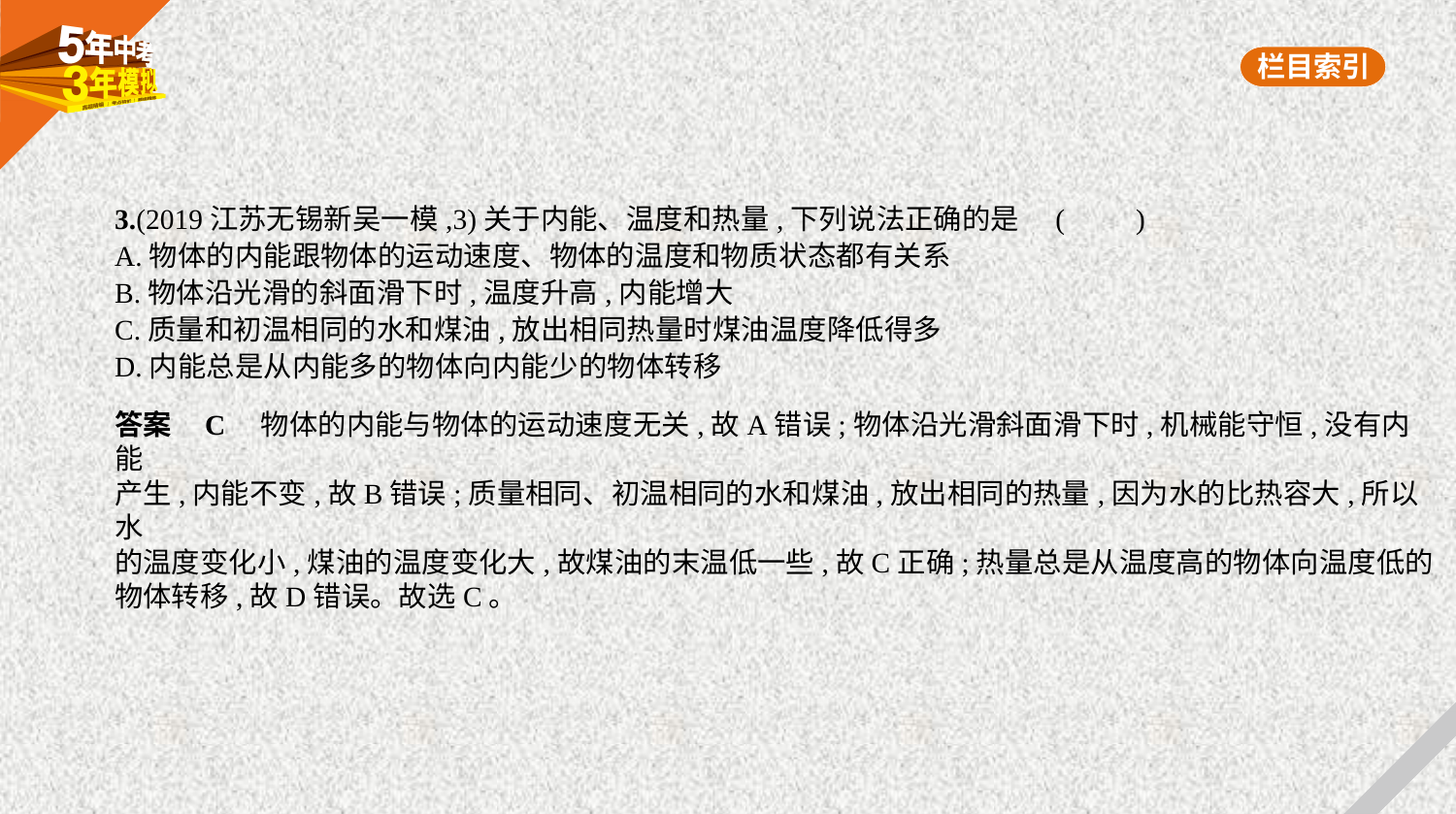

3.(2019江苏无锡新吴一模,3)关于内能、温度和热量,下列说法正确的是 (　　)
A.物体的内能跟物体的运动速度、物体的温度和物质状态都有关系
B.物体沿光滑的斜面滑下时,温度升高,内能增大
C.质量和初温相同的水和煤油,放出相同热量时煤油温度降低得多
D.内能总是从内能多的物体向内能少的物体转移
答案    C　物体的内能与物体的运动速度无关,故A错误;物体沿光滑斜面滑下时,机械能守恒,没有内能
产生,内能不变,故B错误;质量相同、初温相同的水和煤油,放出相同的热量,因为水的比热容大,所以水
的温度变化小,煤油的温度变化大,故煤油的末温低一些,故C正确;热量总是从温度高的物体向温度低的
物体转移,故D错误。故选C。